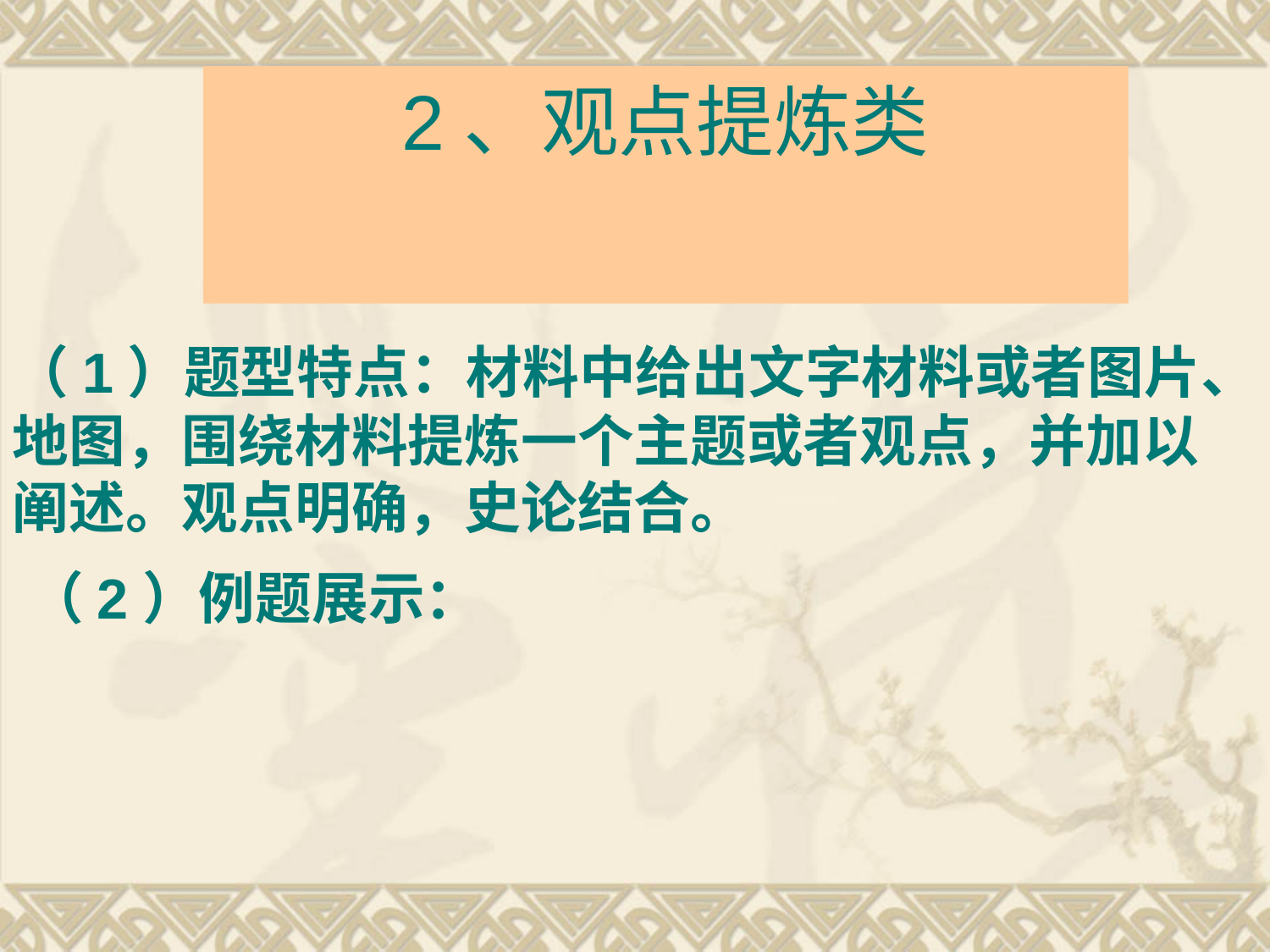

2、观点提炼类

（1）题型特点：材料中给出文字材料或者图片、地图，围绕材料提炼一个主题或者观点，并加以阐述。观点明确，史论结合。

（2）例题展示：